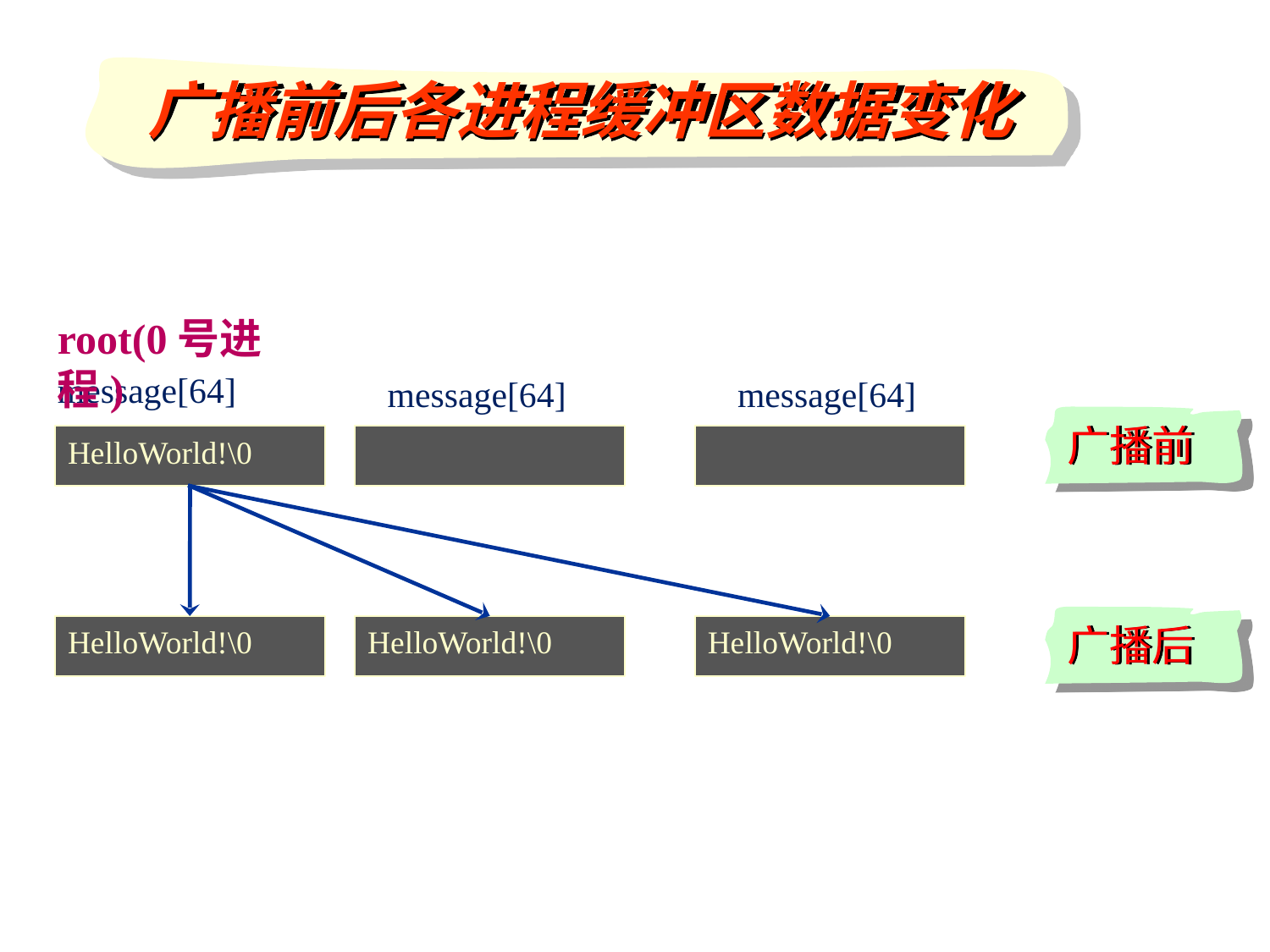

广播前后各进程缓冲区数据变化
root(0号进程)
message[64]
message[64]
message[64]
HelloWorld!\0

HelloWorld!\0
HelloWorld!\0
HelloWorld!\0

广播前

广播后